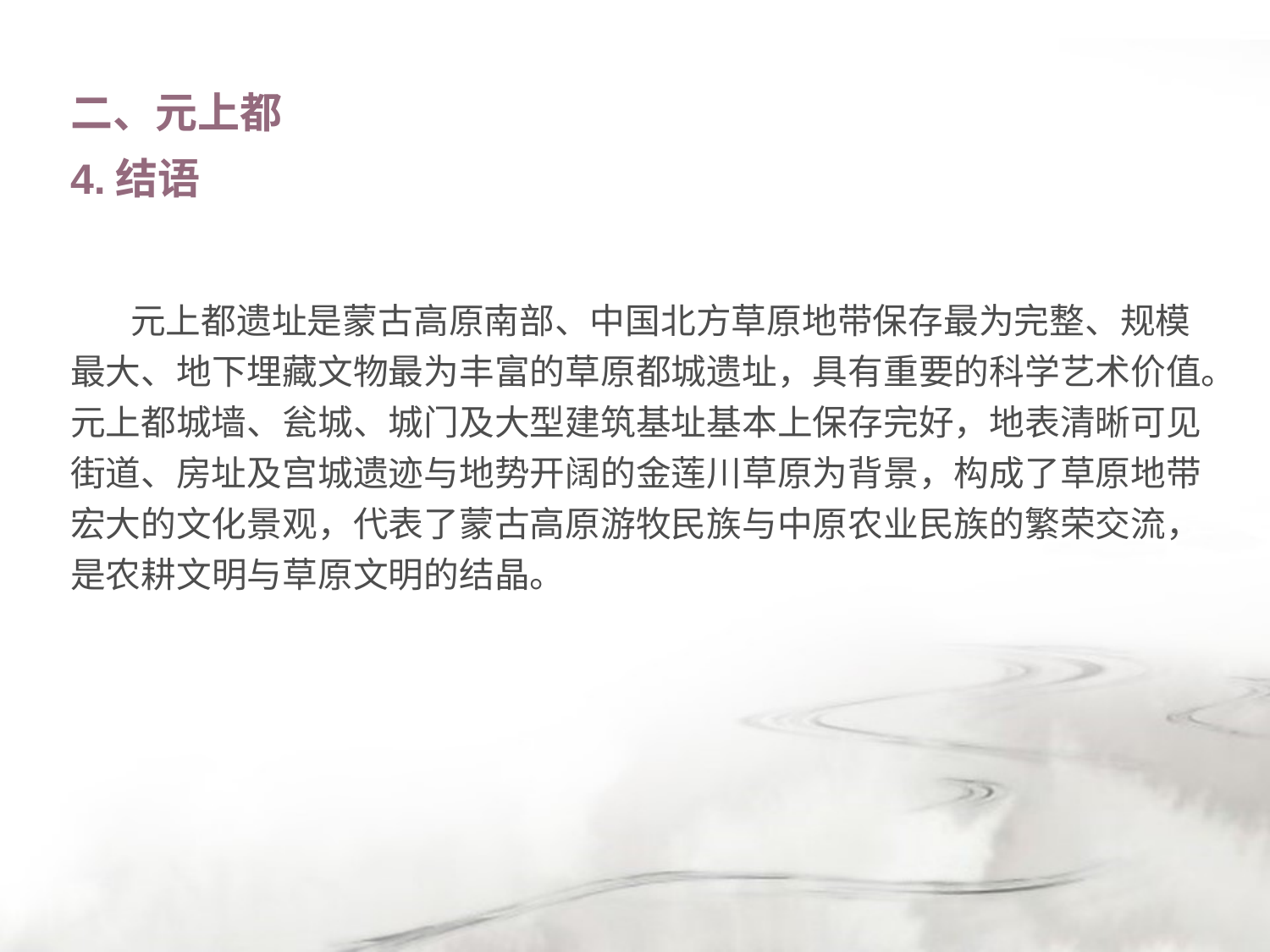

二、元上都
4.结语

       元上都遗址是蒙古高原南部、中国北方草原地带保存最为完整、规模最大、地下埋藏文物最为丰富的草原都城遗址，具有重要的科学艺术价值。元上都城墙、瓮城、城门及大型建筑基址基本上保存完好，地表清晰可见街道、房址及宫城遗迹与地势开阔的金莲川草原为背景，构成了草原地带宏大的文化景观，代表了蒙古高原游牧民族与中原农业民族的繁荣交流，是农耕文明与草原文明的结晶。